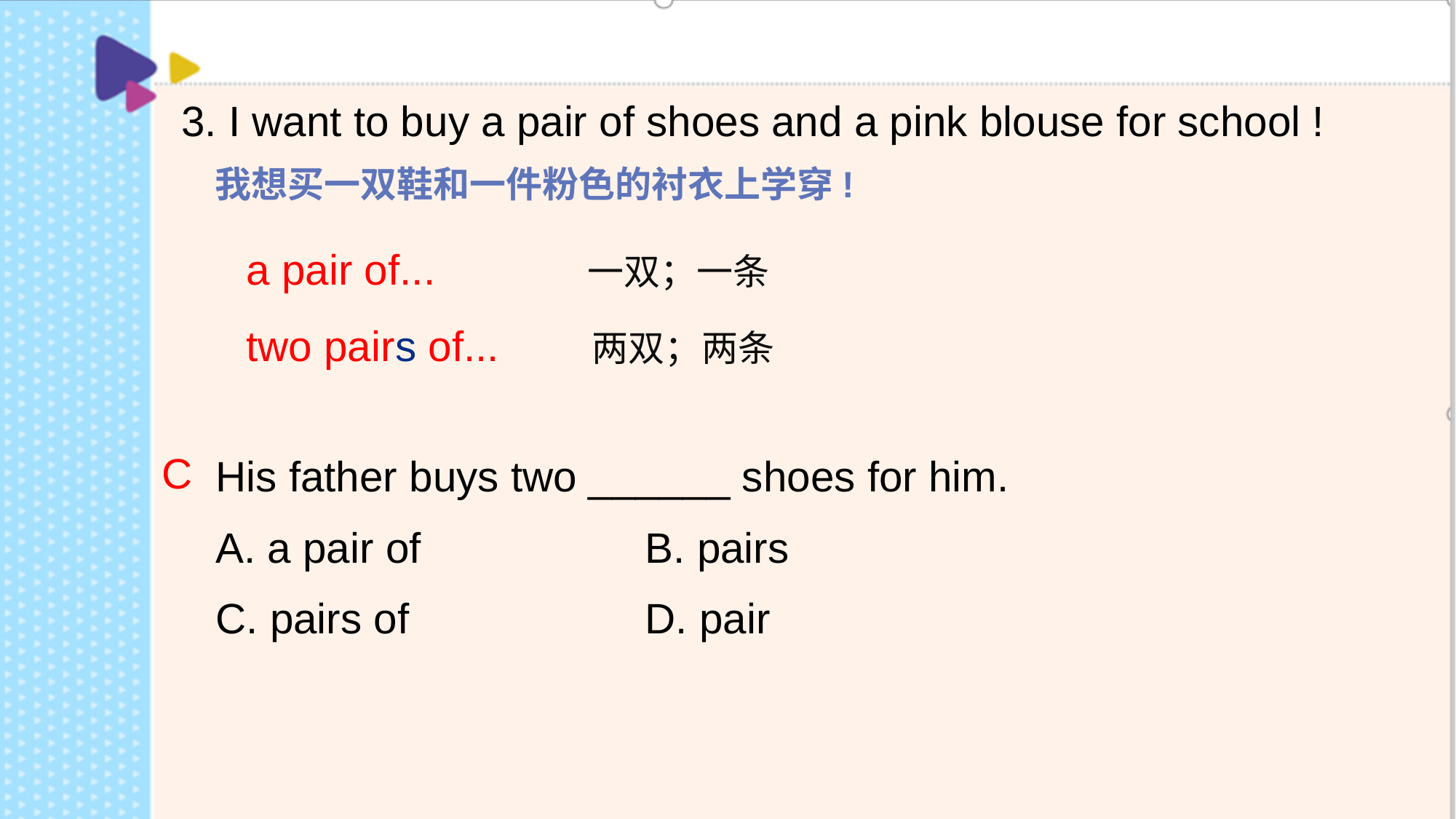

3. I want to buy a pair of shoes and a pink blouse for school !
   我想买一双鞋和一件粉色的衬衣上学穿!
a pair of...            一双；一条
two pairs of...       两双；两条
| His father buys two \_\_\_\_\_\_ shoes for him. A. a pair of B. pairs C. pairs of D. pair |
| --- |
C